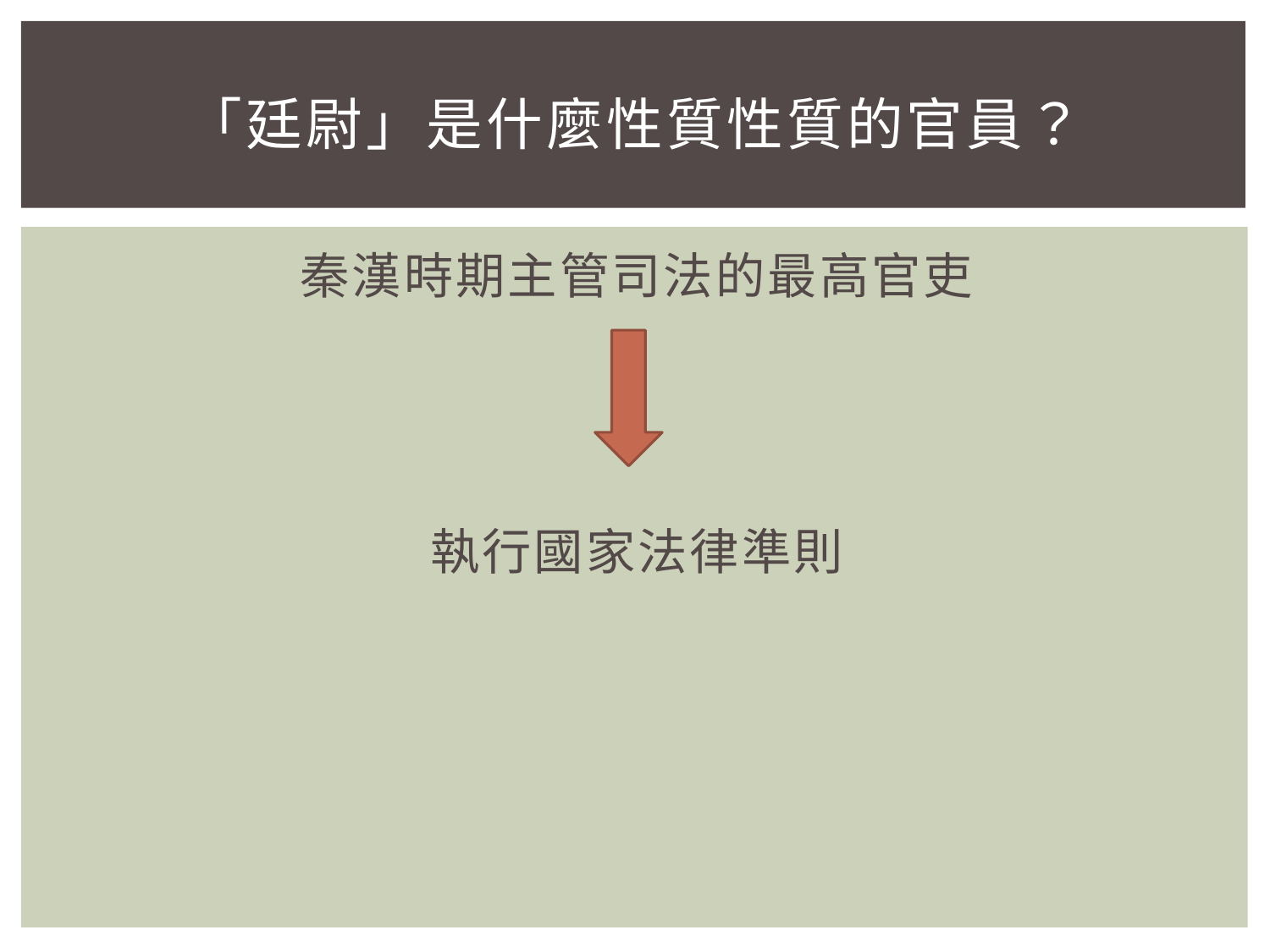

# 「廷尉」是什麼性質性質的官員？
秦漢時期主管司法的最高官吏

執行國家法律準則